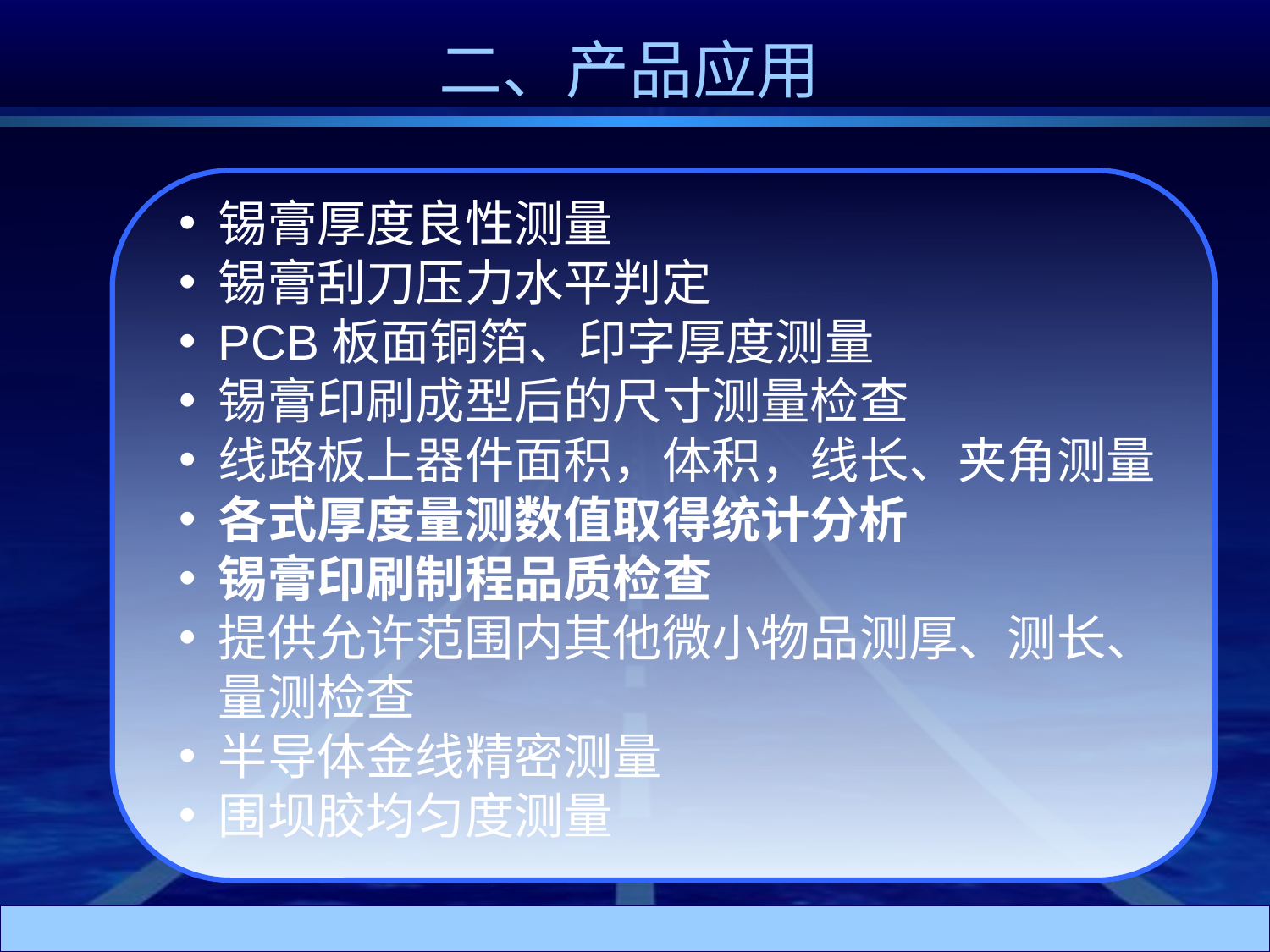

# 二、产品应用

锡膏厚度良性测量
锡膏刮刀压力水平判定
PCB板面铜箔、印字厚度测量
锡膏印刷成型后的尺寸测量检查
线路板上器件面积，体积，线长、夹角测量
各式厚度量测数值取得统计分析
锡膏印刷制程品质检查
提供允许范围内其他微小物品测厚、测长、量测检查
半导体金线精密测量
围坝胶均匀度测量